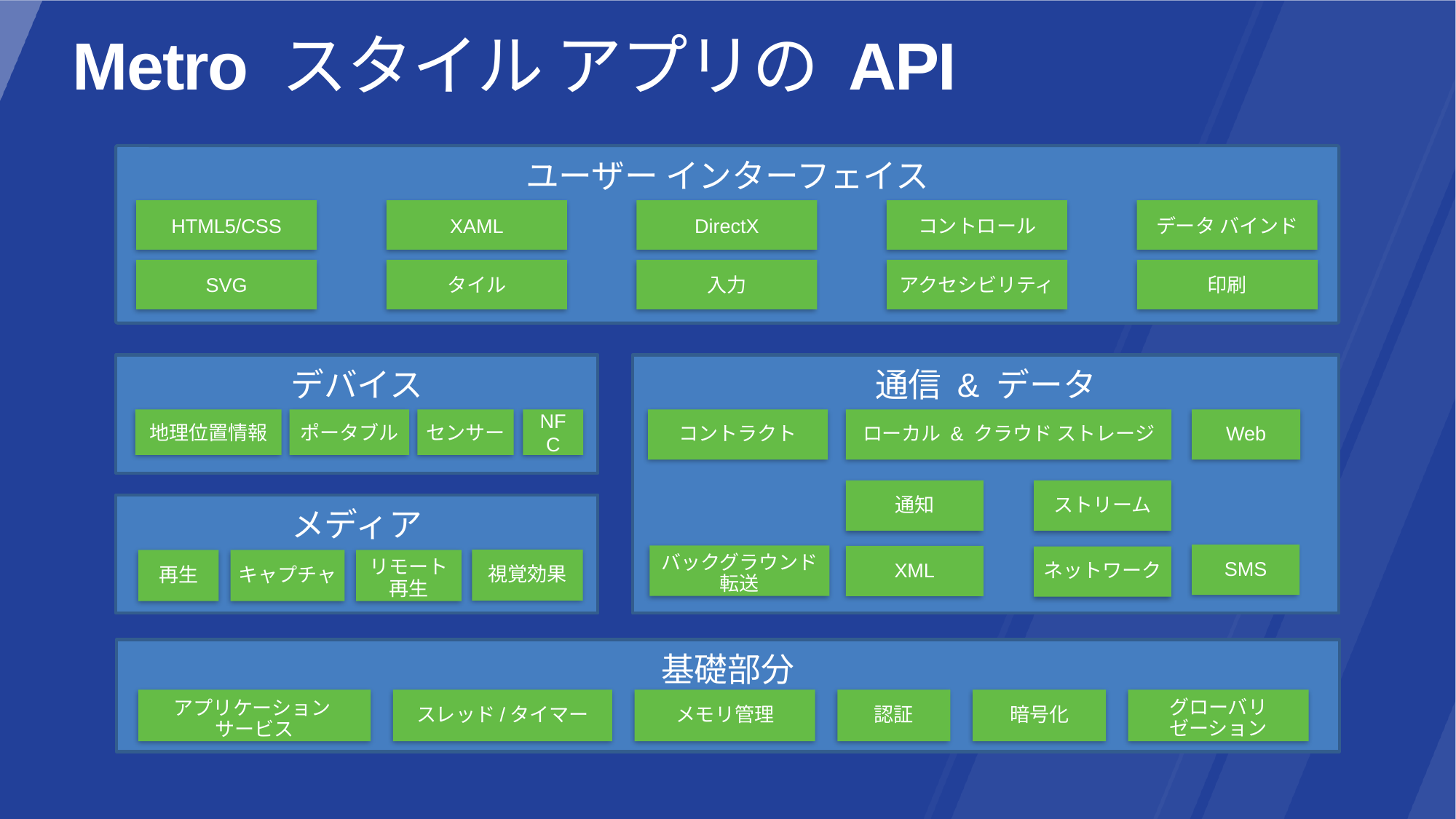

Metro スタイル アプリの API
ユーザー インターフェイス
HTML5/CSS
XAML
DirectX
コントロール
データ バインド
SVG
タイル
入力
アクセシビリティ
印刷
デバイス
地理位置情報
ポータブル
センサー
NFC
通信 & データ
Web
コントラクト
ローカル & クラウド ストレージ
ストリーム
通知
SMS
バックグラウンド
転送
XML
ネットワーク
メディア
視覚効果
再生
キャプチャ
リモート
再生
基礎部分
アプリケーション
サービス
スレッド/タイマー
メモリ管理
暗号化
認証
グローバリ
ゼーション